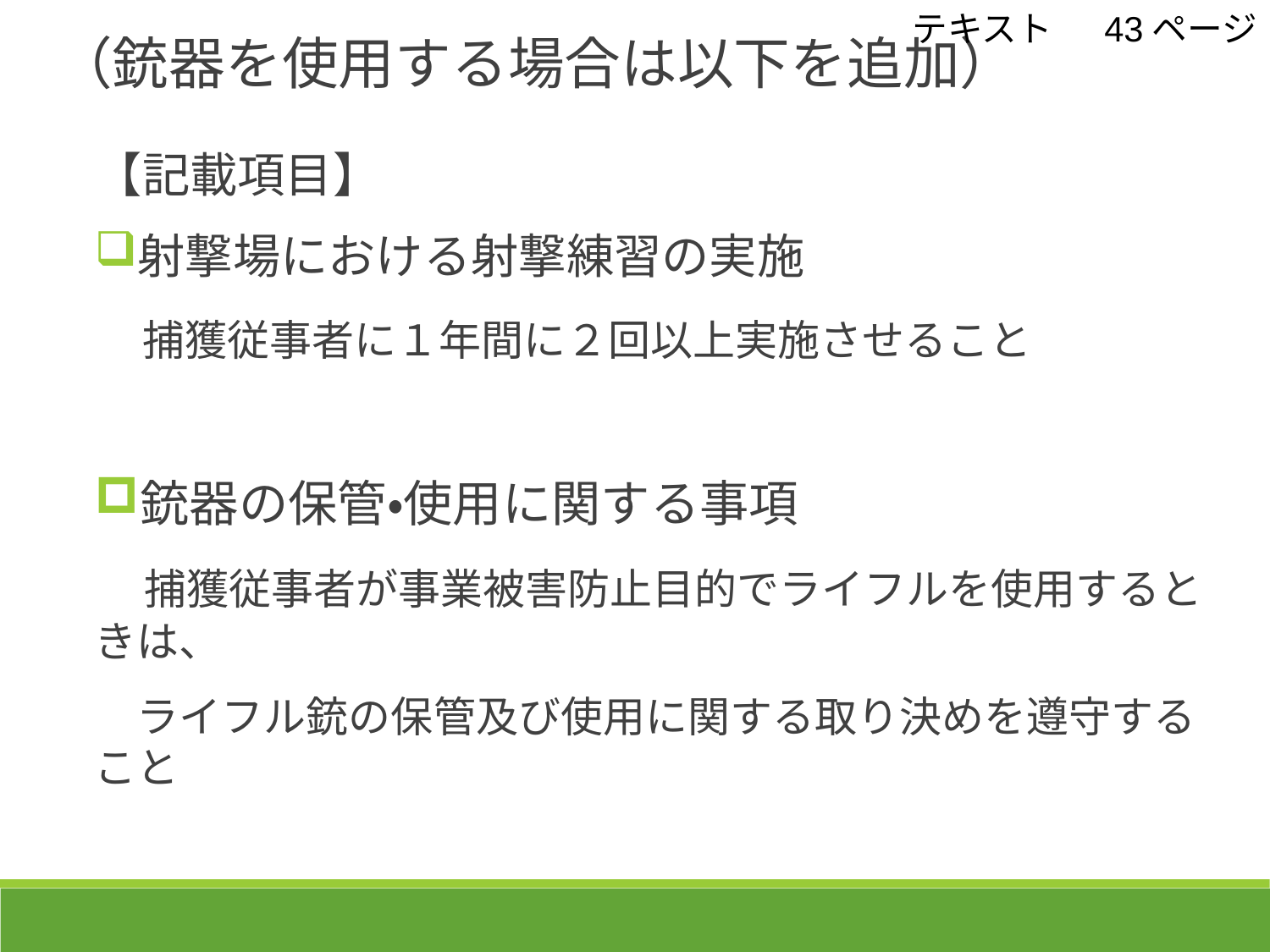

テキスト　 43ページ
（銃器を使用する場合は以下を追加）
【記載項目】
射撃場における射撃練習の実施
　捕獲従事者に１年間に２回以上実施させること

銃器の保管・使用に関する事項
　捕獲従事者が事業被害防止目的でライフルを使用するときは、
　ライフル銃の保管及び使用に関する取り決めを遵守すること